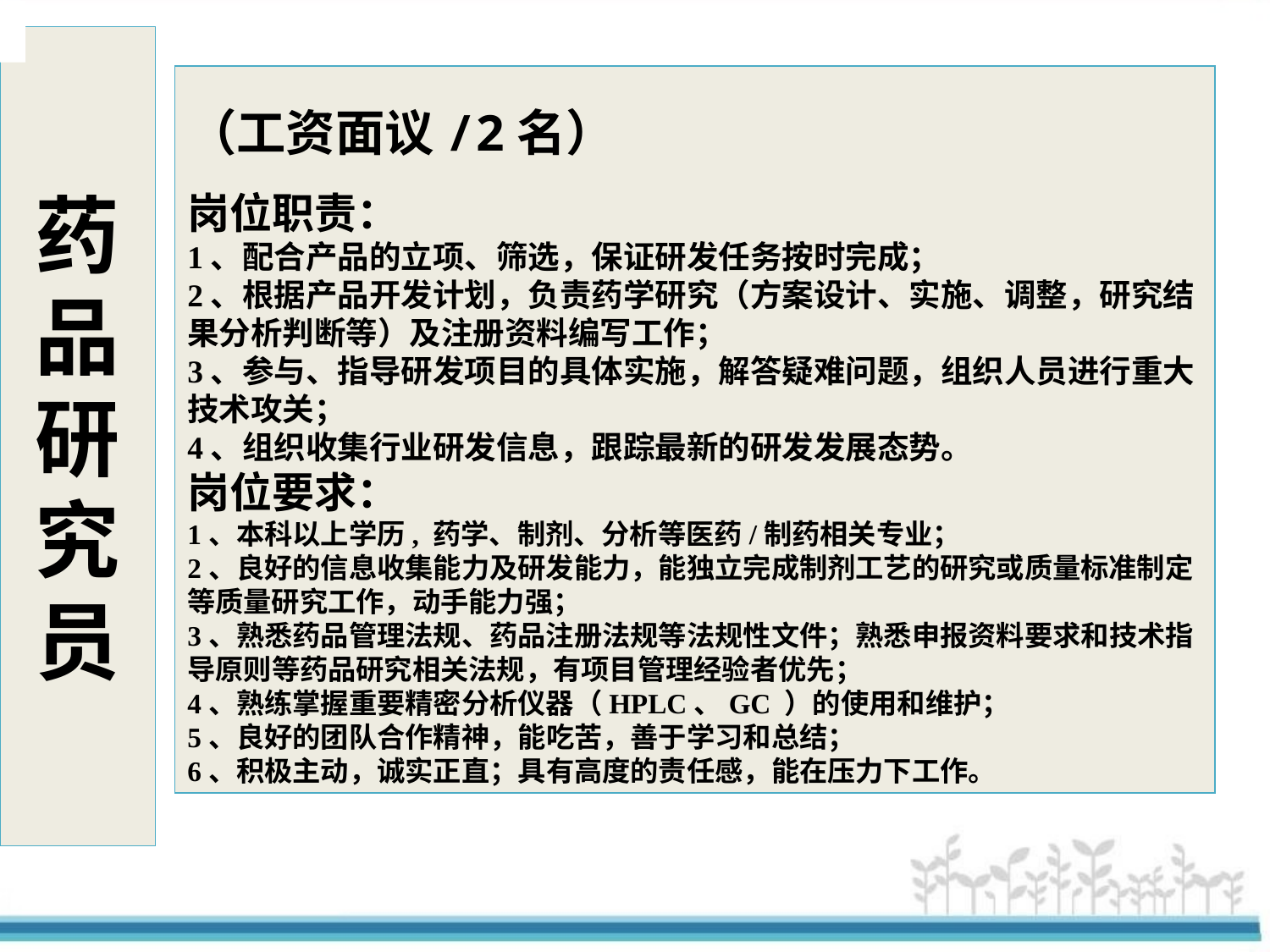

药品研究员
（工资面议/2名）
岗位职责：
1、配合产品的立项、筛选，保证研发任务按时完成；
2、根据产品开发计划，负责药学研究（方案设计、实施、调整，研究结果分析判断等）及注册资料编写工作；
3、参与、指导研发项目的具体实施，解答疑难问题，组织人员进行重大技术攻关；
4、组织收集行业研发信息，跟踪最新的研发发展态势。
岗位要求：
1、本科以上学历, 药学、制剂、分析等医药/制药相关专业；
2、良好的信息收集能力及研发能力，能独立完成制剂工艺的研究或质量标准制定等质量研究工作，动手能力强；
3、熟悉药品管理法规、药品注册法规等法规性文件；熟悉申报资料要求和技术指导原则等药品研究相关法规，有项目管理经验者优先；
4、熟练掌握重要精密分析仪器（HPLC、GC ）的使用和维护；
5、良好的团队合作精神，能吃苦，善于学习和总结；
6、积极主动，诚实正直；具有高度的责任感，能在压力下工作。